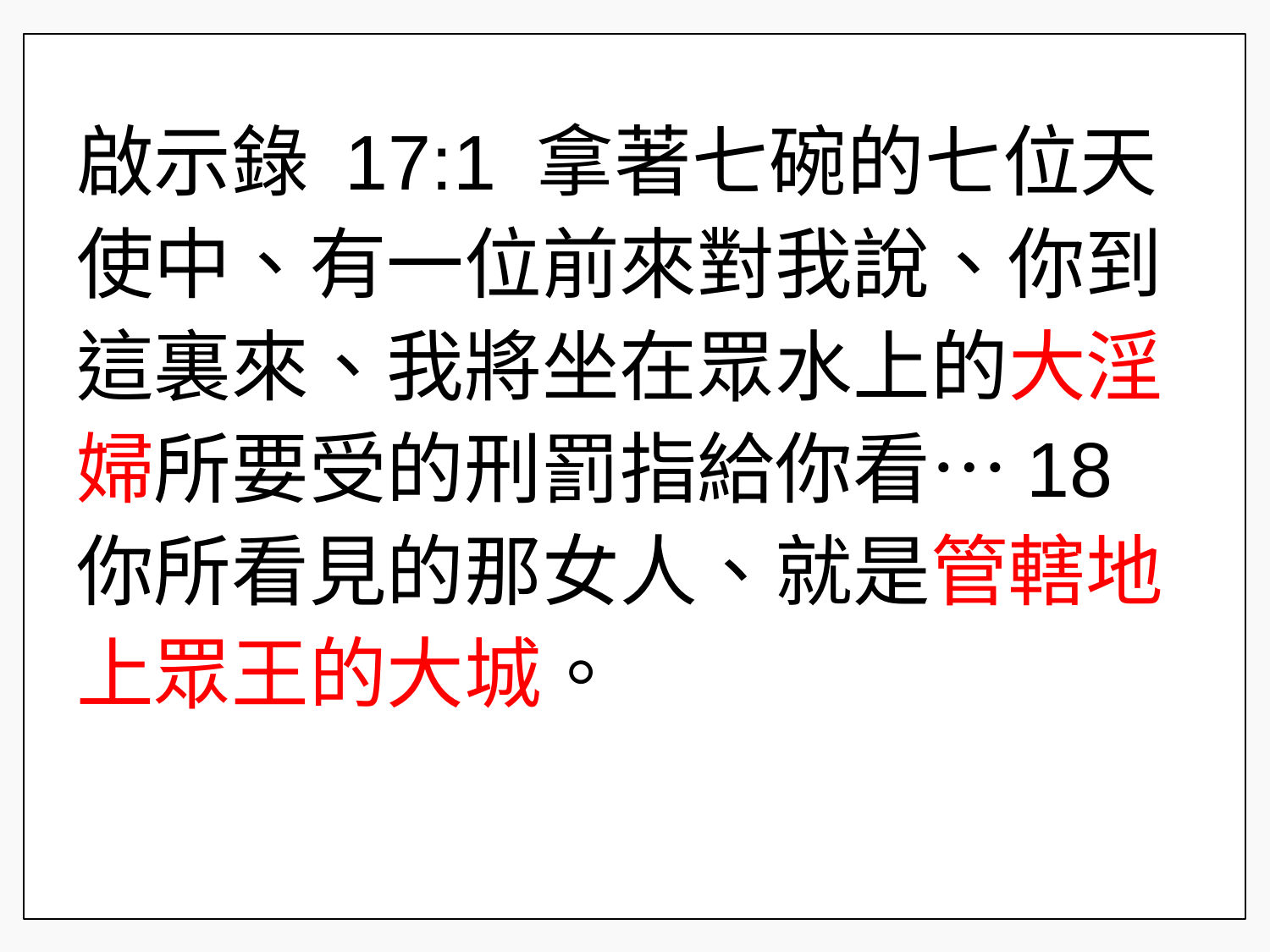

啟示錄 17:1 拿著七碗的七位天使中、有一位前來對我說、你到這裏來、我將坐在眾水上的大淫婦所要受的刑罰指給你看…18 你所看見的那女人、就是管轄地上眾王的大城。